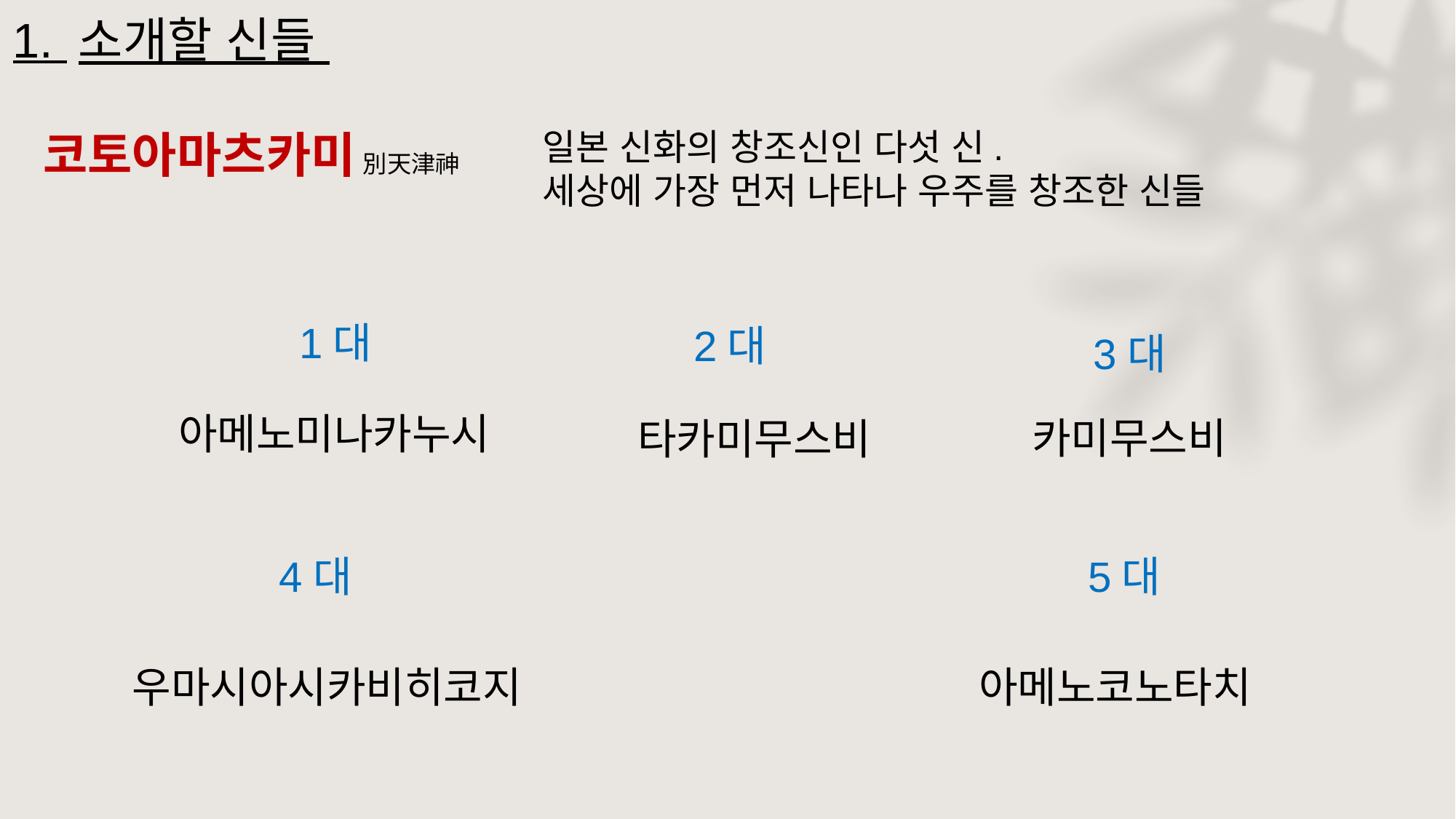

# 1. 소개할 신들
코토아마츠카미 別天津神
일본 신화의 창조신인 다섯 신.
세상에 가장 먼저 나타나 우주를 창조한 신들
1대
2대
3대
아메노미나카누시
카미무스비
타카미무스비
4대
5대
우마시아시카비히코지
아메노코노타치